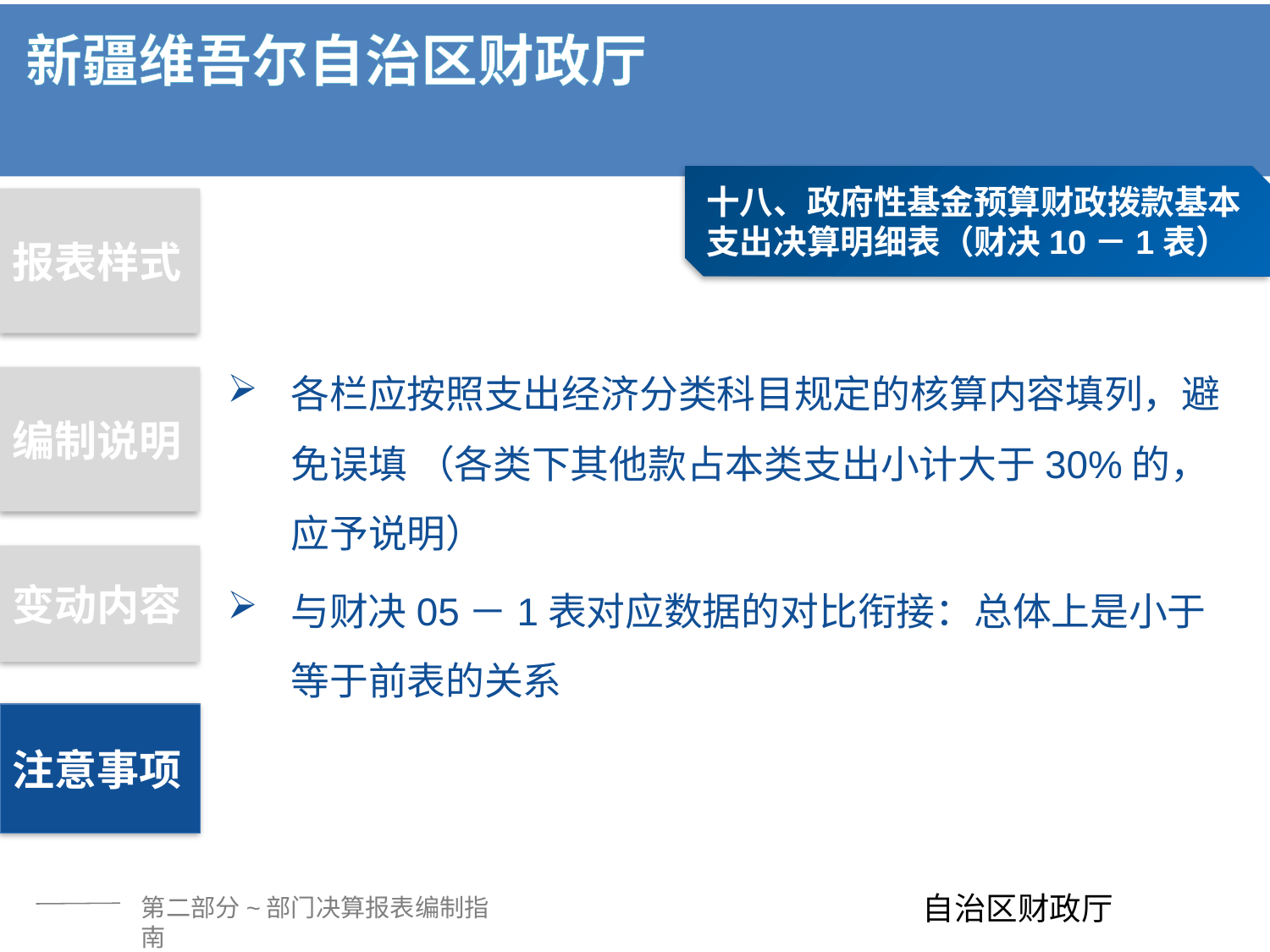

十八、政府性基金预算财政拨款基本支出决算明细表（财决10－1表）
报表样式
编制说明
注意事项

各栏应按照支出经济分类科目规定的核算内容填列，避免误填 （各类下其他款占本类支出小计大于30%的，应予说明）
与财决05－1表对应数据的对比衔接：总体上是小于等于前表的关系

变动内容
第二部分~部门决算报表编制指南
90